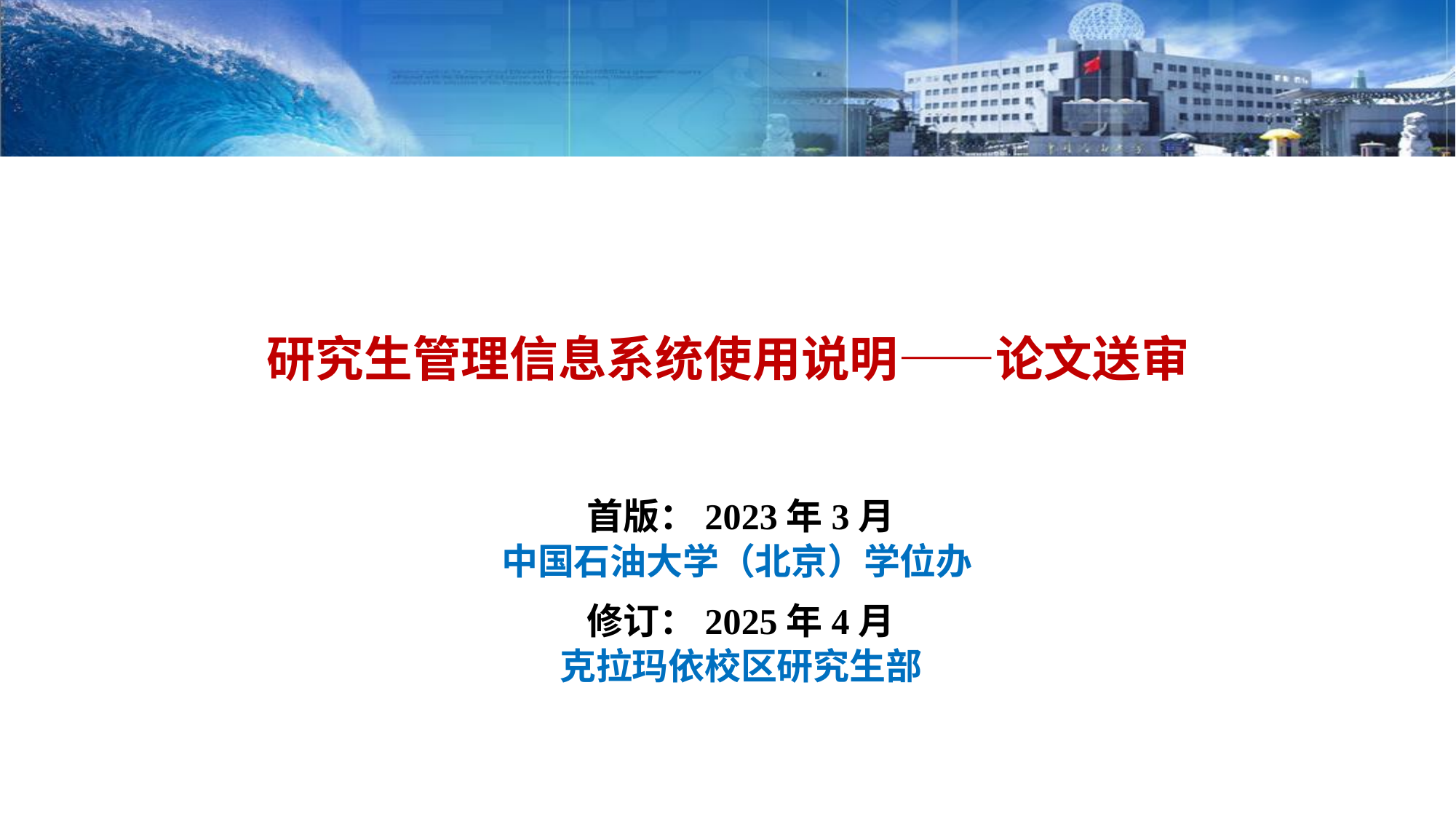

# 研究生管理信息系统使用说明——论文送审
首版：2023年3月
中国石油大学（北京）学位办
修订：2025年4月
克拉玛依校区研究生部